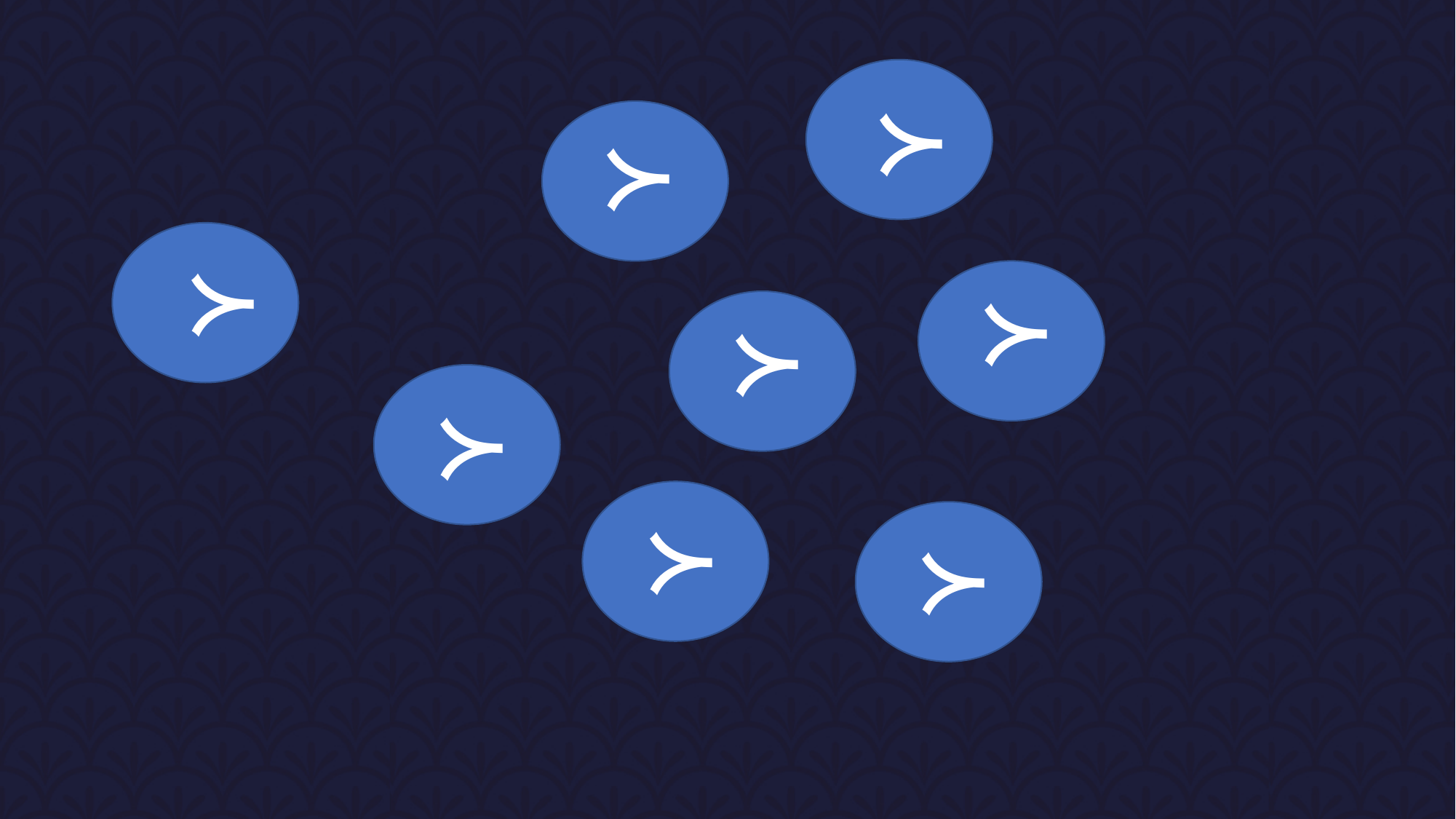

人
人

人

人
人

人

人
人